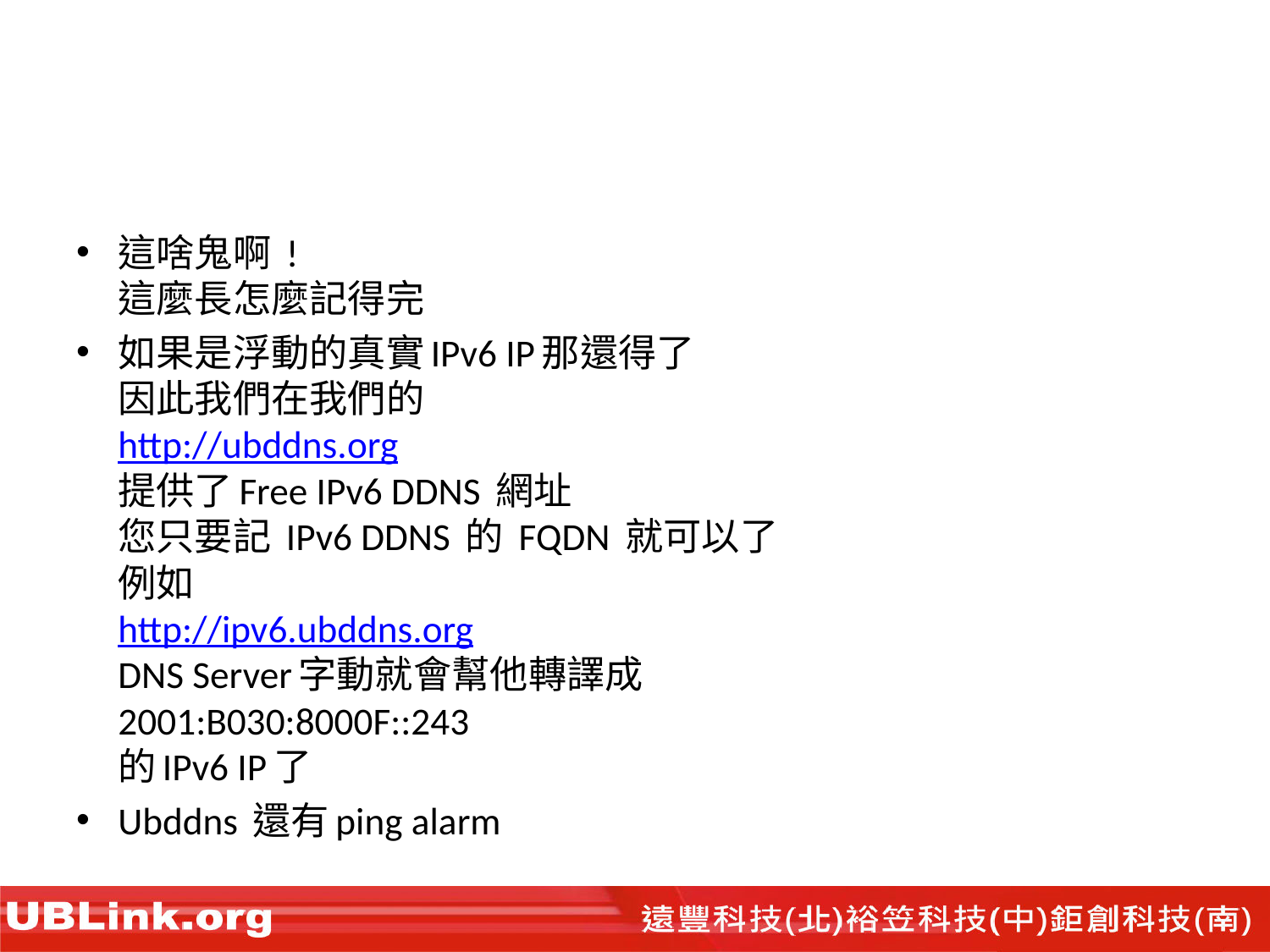

#
這啥鬼啊 !
這麼長怎麼記得完
如果是浮動的真實IPv6 IP那還得了
因此我們在我們的
http://ubddns.org
提供了Free IPv6 DDNS 網址
您只要記 IPv6 DDNS 的 FQDN 就可以了
例如
http://ipv6.ubddns.org
DNS Server字動就會幫他轉譯成
2001:B030:8000F::243
的IPv6 IP了
Ubddns 還有ping alarm